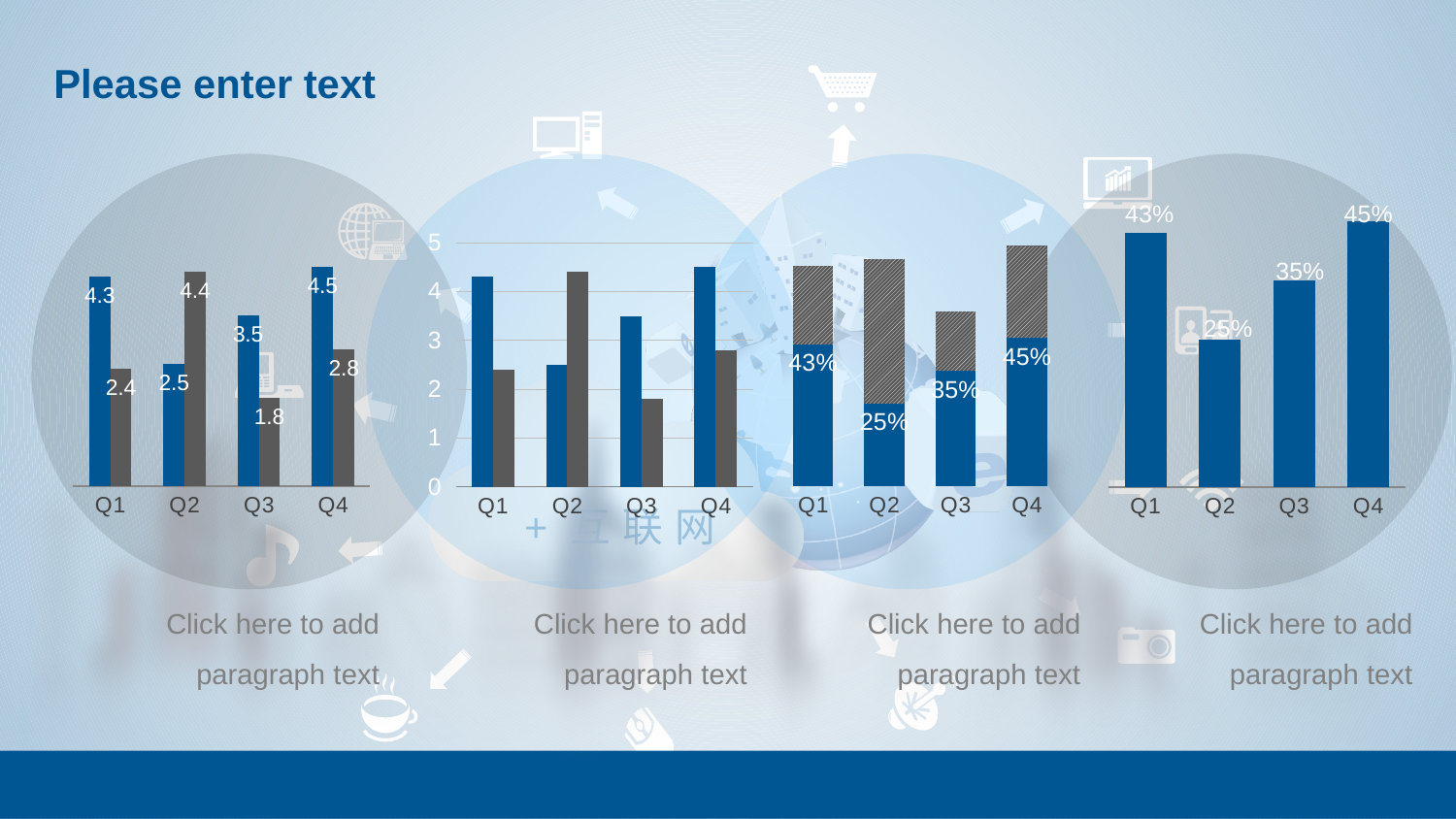

### Chart

| Category | 销量 | 销售额 |
|---|---|---|
| Q1 | 0.43 | 0.24 |
| Q2 | 0.25 | 0.44 |
| Q3 | 0.35 | 0.18 |
| Q4 | 0.45 | 0.28 |

### Chart

| Category | 销量 |
|---|---|
| Q1 | 0.43 |
| Q2 | 0.25 |
| Q3 | 0.35 |
| Q4 | 0.45 |

### Chart

| Category | 销量 | 销售额 |
|---|---|---|
| Q1 | 4.3 | 2.4 |
| Q2 | 2.5 | 4.4 |
| Q3 | 3.5 | 1.8 |
| Q4 | 4.5 | 2.8 |

### Chart

| Category | 销量 | 销售额 |
|---|---|---|
| Q1 | 4.3 | 2.4 |
| Q2 | 2.5 | 4.4 |
| Q3 | 3.5 | 1.8 |
| Q4 | 4.5 | 2.8 |
Click here to add paragraph text
Click here to add paragraph text
Click here to add paragraph text
Click here to add paragraph text